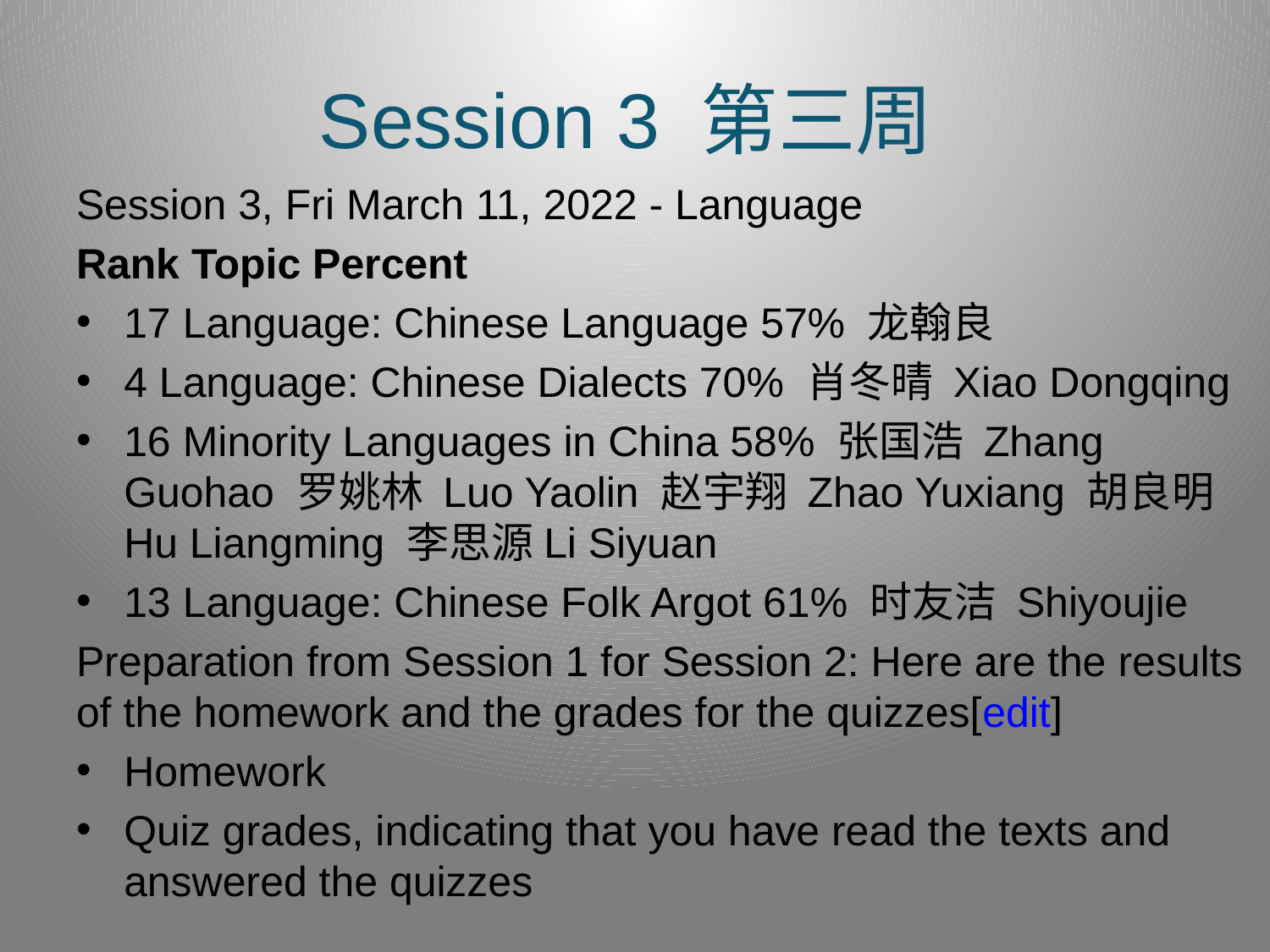

# Session 3 第三周
Session 3, Fri March 11, 2022 - Language
Rank Topic Percent
17 Language: Chinese Language 57% 龙翰良
4 Language: Chinese Dialects 70% 肖冬晴 Xiao Dongqing
16 Minority Languages in China 58% 张国浩 Zhang Guohao 罗姚林 Luo Yaolin 赵宇翔 Zhao Yuxiang 胡良明 Hu Liangming 李思源Li Siyuan
13 Language: Chinese Folk Argot 61% 时友洁 Shiyoujie
Preparation from Session 1 for Session 2: Here are the results of the homework and the grades for the quizzes[edit]
Homework
Quiz grades, indicating that you have read the texts and answered the quizzes